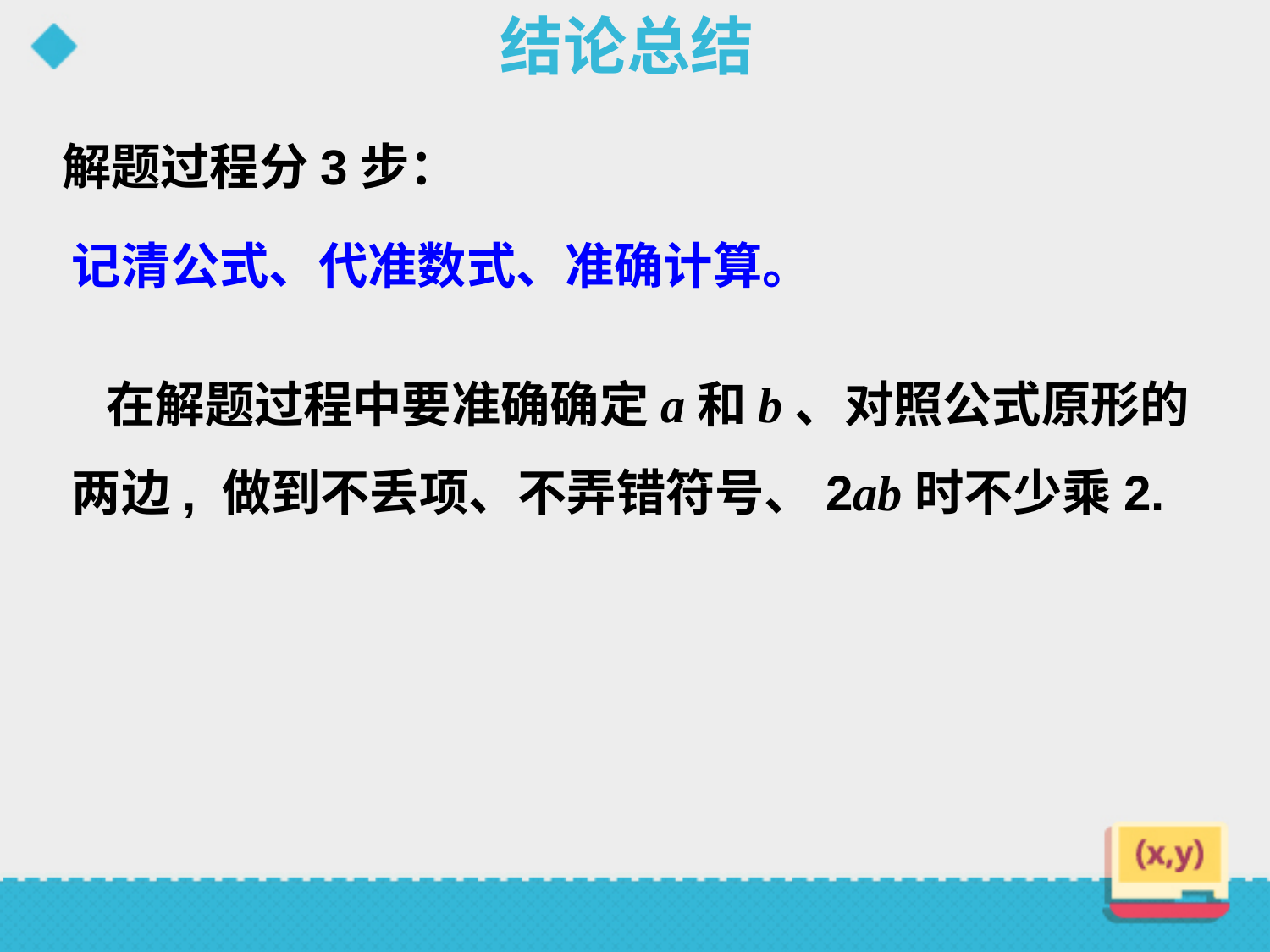

结论总结
解题过程分3步：
记清公式、代准数式、准确计算。

  在解题过程中要准确确定a和b、对照公式原形的两边, 做到不丢项、不弄错符号、2ab时不少乘2.